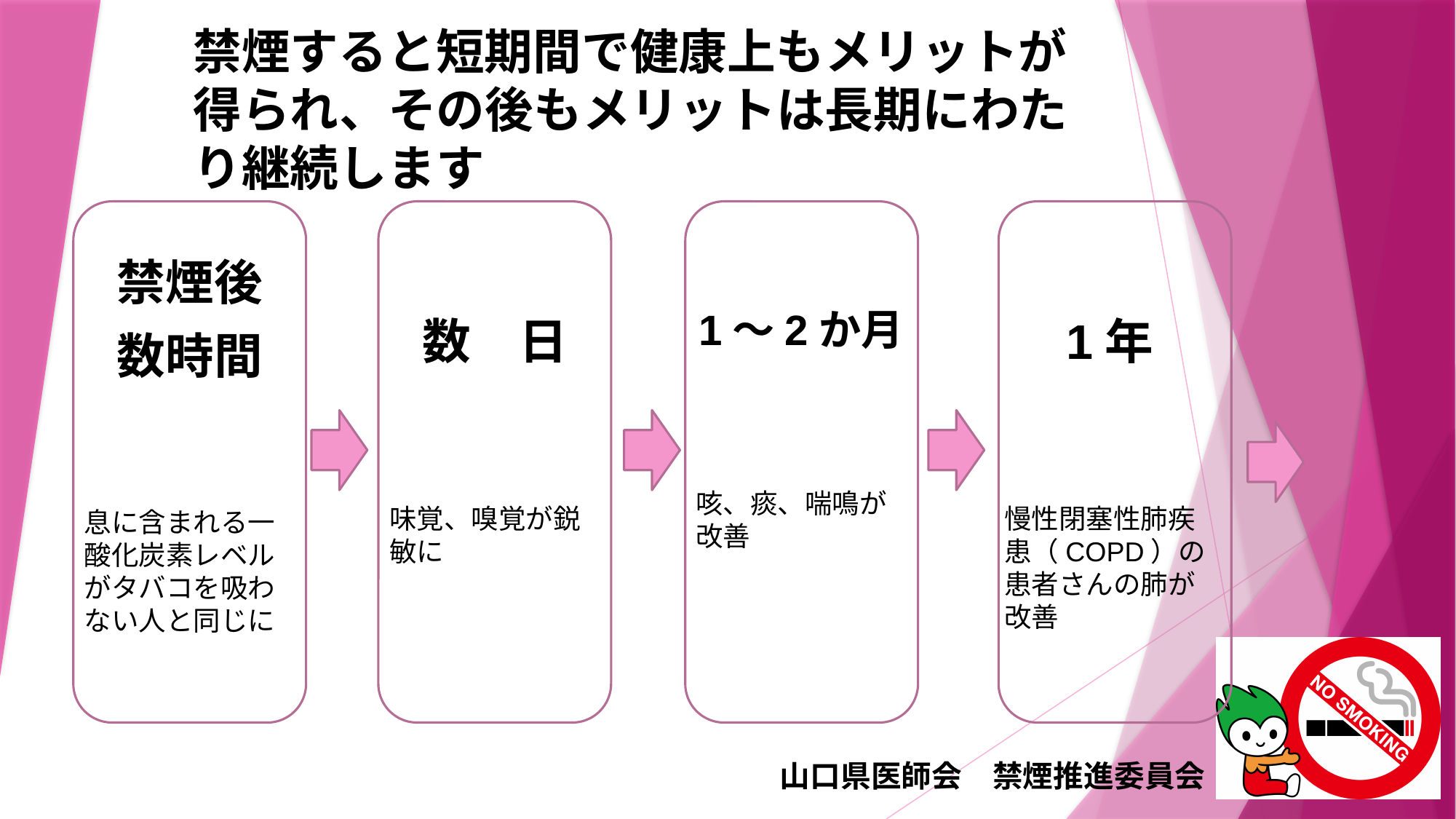

# 禁煙すると短期間で健康上もメリットが得られ、その後もメリットは長期にわたり継続します

1～2か月

咳、痰、喘鳴が改善

1年

慢性閉塞性肺疾患（COPD）の患者さんの肺が改善

数　日

味覚、嗅覚が鋭敏に
禁煙後
数時間

息に含まれる一酸化炭素レベルがタバコを吸わない人と同じに